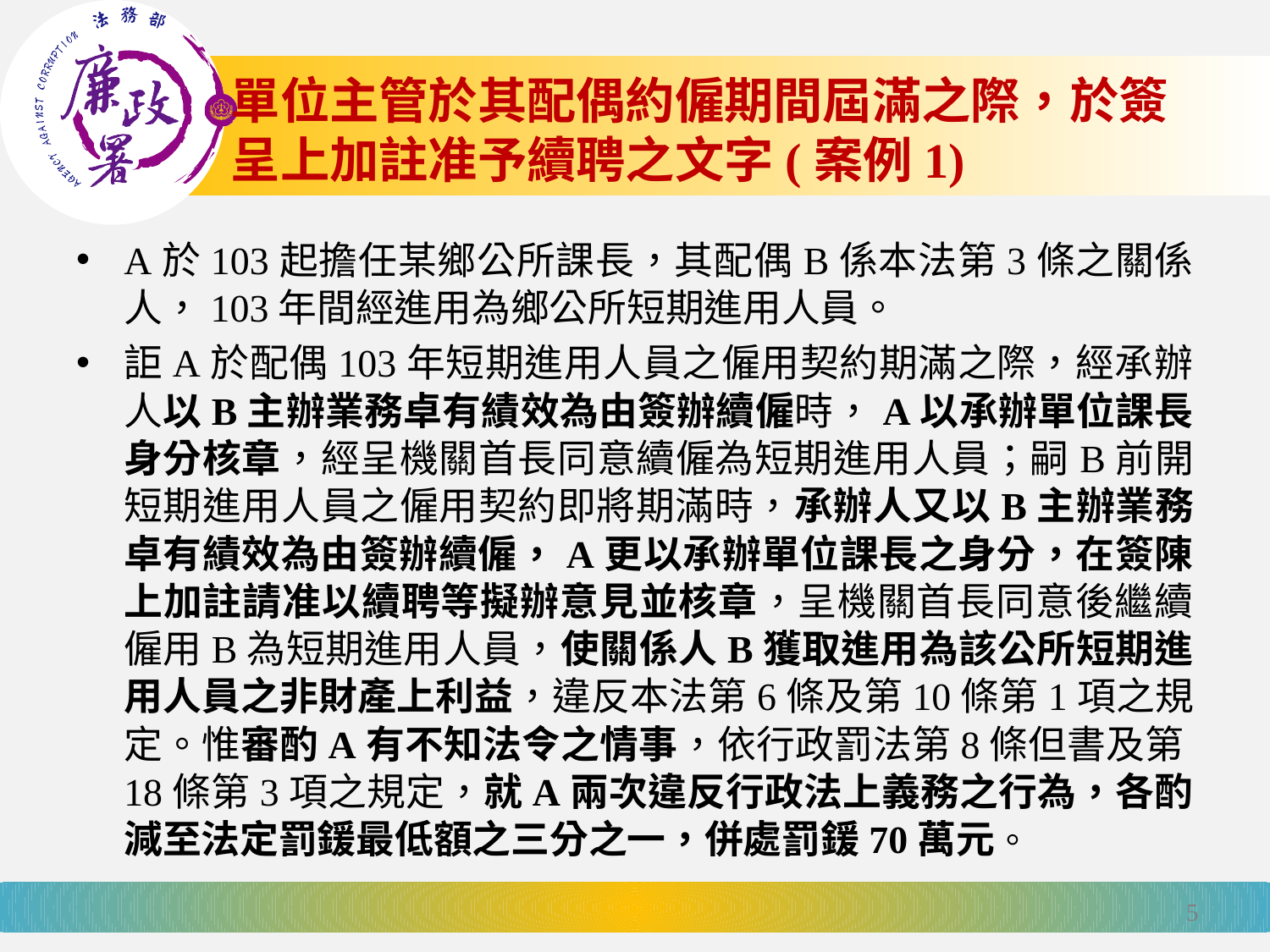

# 單位主管於其配偶約僱期間屆滿之際，於簽呈上加註准予續聘之文字(案例1)
A於103起擔任某鄉公所課長，其配偶B係本法第3條之關係人，103年間經進用為鄉公所短期進用人員。
詎A於配偶103年短期進用人員之僱用契約期滿之際，經承辦人以B主辦業務卓有績效為由簽辦續僱時，A以承辦單位課長身分核章，經呈機關首長同意續僱為短期進用人員；嗣B前開短期進用人員之僱用契約即將期滿時，承辦人又以B主辦業務卓有績效為由簽辦續僱，A更以承辦單位課長之身分，在簽陳上加註請准以續聘等擬辦意見並核章，呈機關首長同意後繼續僱用B為短期進用人員，使關係人B獲取進用為該公所短期進用人員之非財產上利益，違反本法第6條及第10條第1項之規定。惟審酌A有不知法令之情事，依行政罰法第8條但書及第18條第3項之規定，就A兩次違反行政法上義務之行為，各酌減至法定罰鍰最低額之三分之一，併處罰鍰70萬元。
5